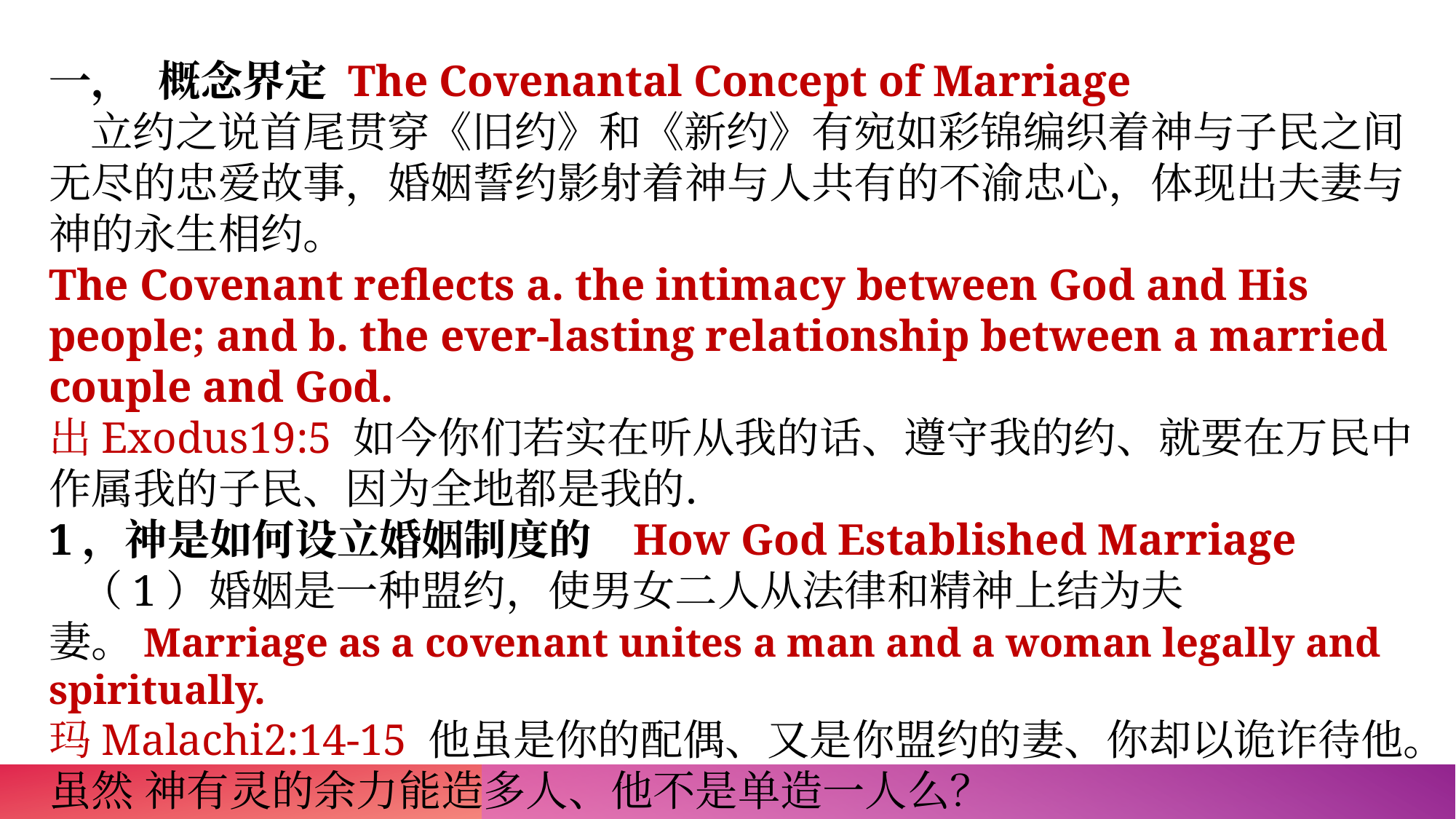

一，	概念界定 The Covenantal Concept of Marriage
   立约之说首尾贯穿《旧约》和《新约》有宛如彩锦编织着神与子民之间无尽的忠爱故事，婚姻誓约影射着神与人共有的不渝忠心，体现出夫妻与神的永生相约。
The Covenant reflects a. the intimacy between God and His people; and b. the ever-lasting relationship between a married couple and God.
出Exodus19:5 如今你们若实在听从我的话、遵守我的约、就要在万民中作属我的子民、因为全地都是我的．
1，神是如何设立婚姻制度的   How God Established Marriage
  （1）婚姻是一种盟约，使男女二人从法律和精神上结为夫妻。Marriage as a covenant unites a man and a woman legally and spiritually.
玛Malachi2:14-15 他虽是你的配偶、又是你盟约的妻、你却以诡诈待他。虽然 神有灵的余力能造多人、他不是单造一人么？